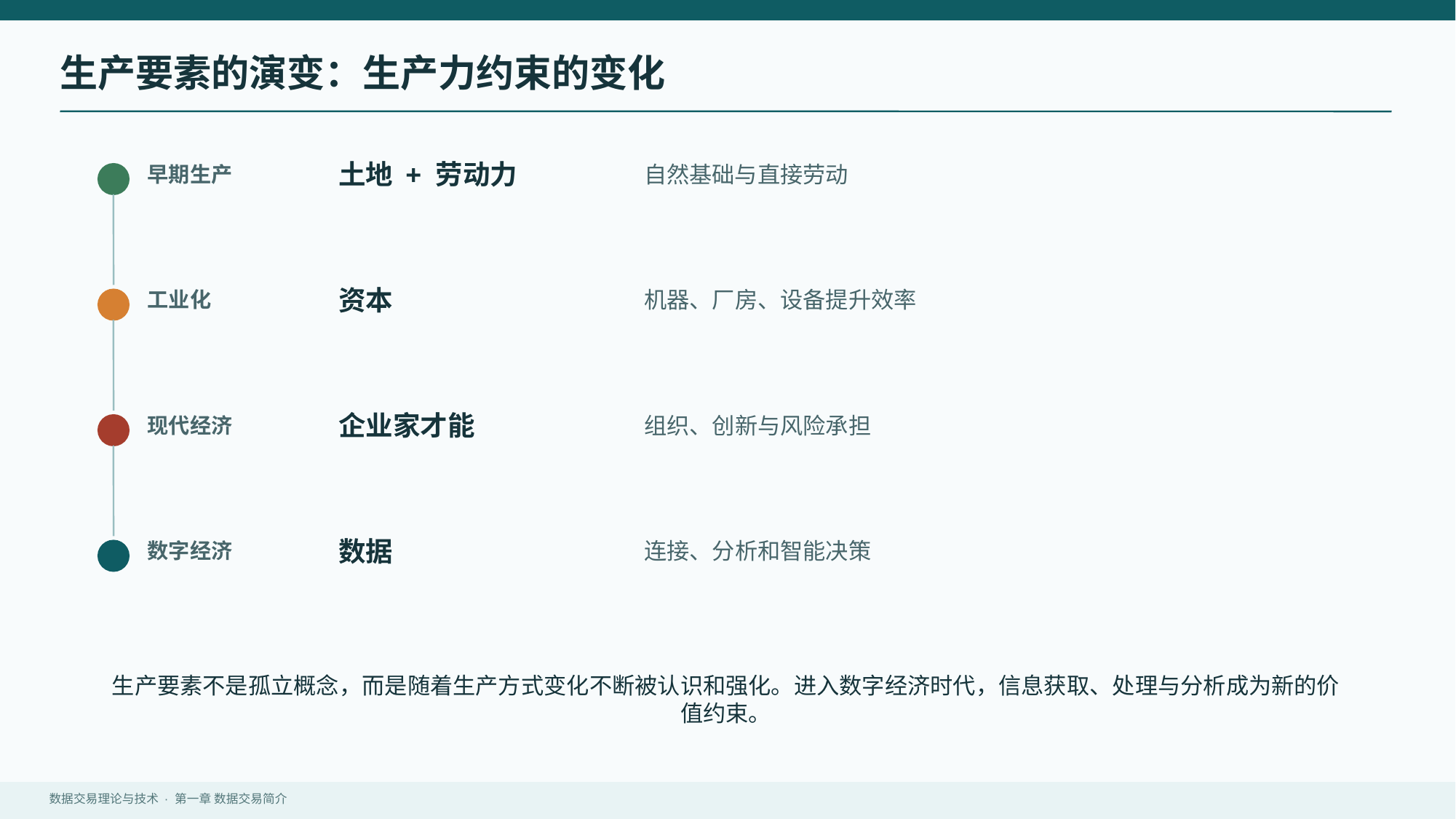

生产要素的演变：生产力约束的变化

早期生产
土地 + 劳动力
自然基础与直接劳动

工业化
资本
机器、厂房、设备提升效率

现代经济
企业家才能
组织、创新与风险承担

数字经济
数据
连接、分析和智能决策

生产要素不是孤立概念，而是随着生产方式变化不断被认识和强化。进入数字经济时代，信息获取、处理与分析成为新的价值约束。
15